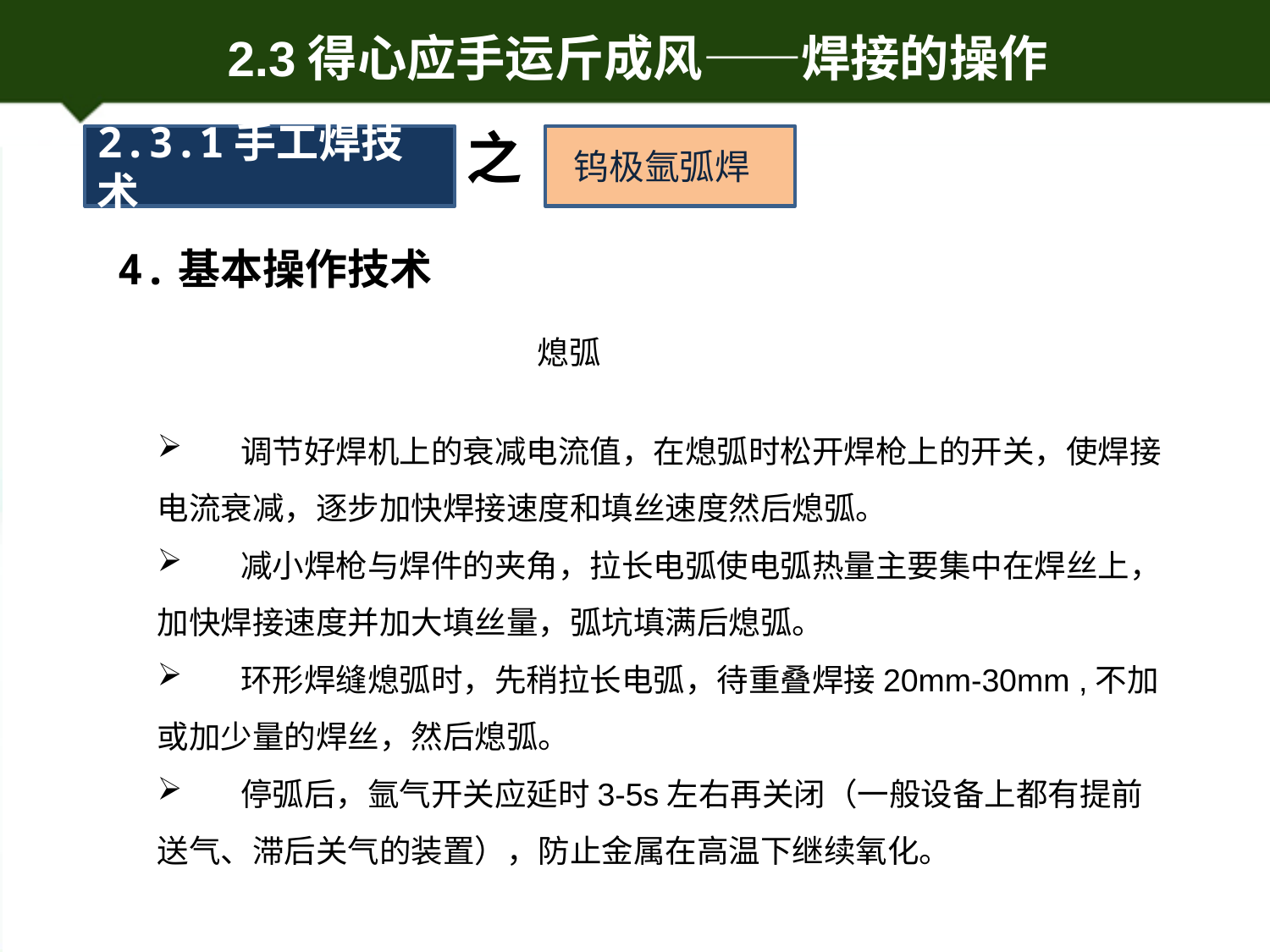

之
2.3.1手工焊技术
 钨极氩弧焊
4.基本操作技术
熄弧
       调节好焊机上的衰减电流值，在熄弧时松开焊枪上的开关，使焊接电流衰减，逐步加快焊接速度和填丝速度然后熄弧。
       减小焊枪与焊件的夹角，拉长电弧使电弧热量主要集中在焊丝上，加快焊接速度并加大填丝量，弧坑填满后熄弧。
       环形焊缝熄弧时，先稍拉长电弧，待重叠焊接20mm-30mm ,不加或加少量的焊丝，然后熄弧。
       停弧后，氩气开关应延时3-5s左右再关闭（一般设备上都有提前送气、滞后关气的装置），防止金属在高温下继续氧化。